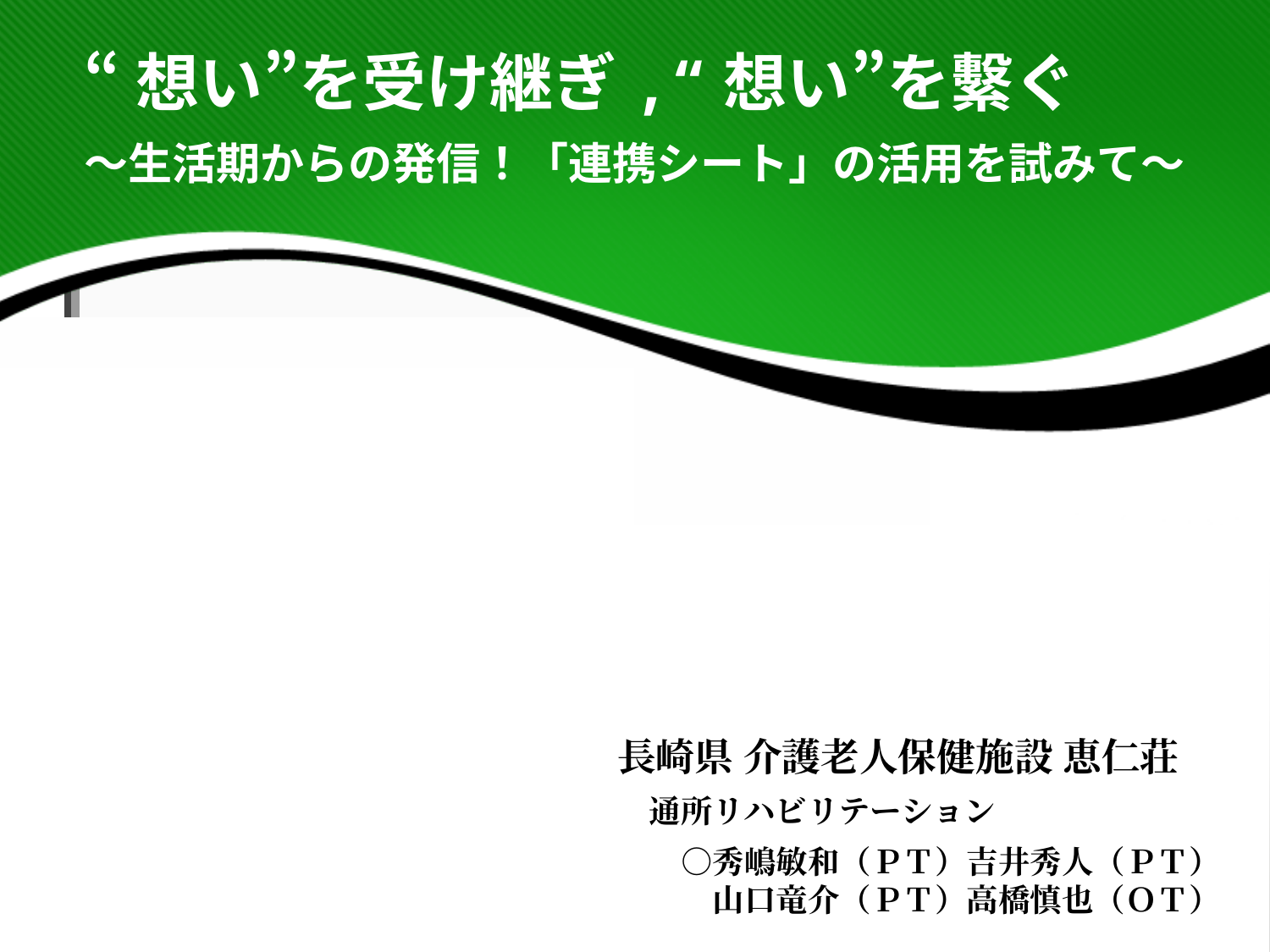

“想い”を受け継ぎ,“想い”を繫ぐ

～生活期からの発信！「連携シート」の活用を試みて～

長崎県 介護老人保健施設 恵仁荘

　通所リハビリテーション

　　○秀嶋敏和（ＰＴ）吉井秀人（ＰＴ）
　　　山口竜介（ＰＴ）高橋慎也（ＯＴ）